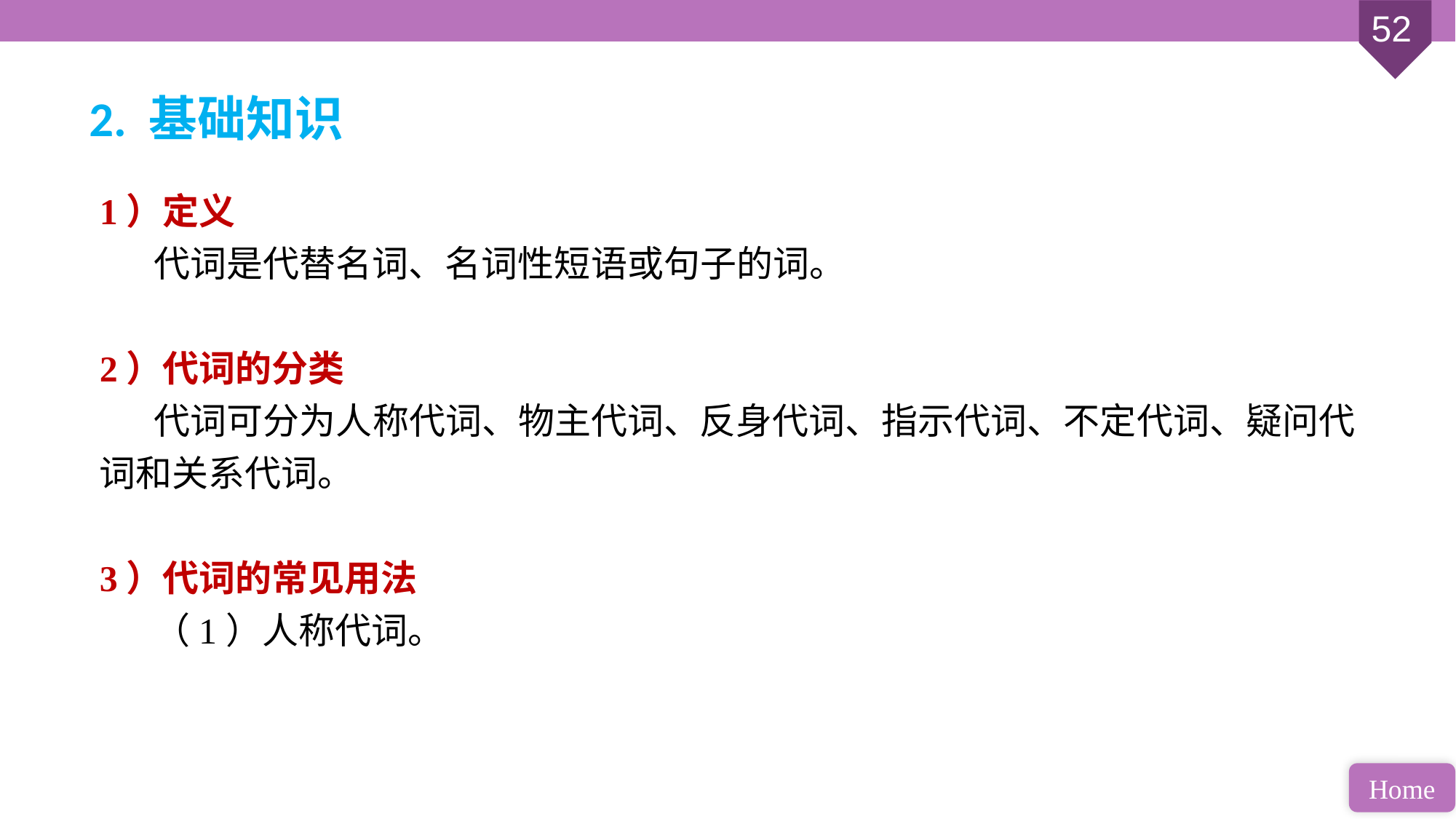

2. 基础知识
1）定义
代词是代替名词、名词性短语或句子的词。

2）代词的分类
代词可分为人称代词、物主代词、反身代词、指示代词、不定代词、疑问代词和关系代词。

3）代词的常见用法
（1）人称代词。